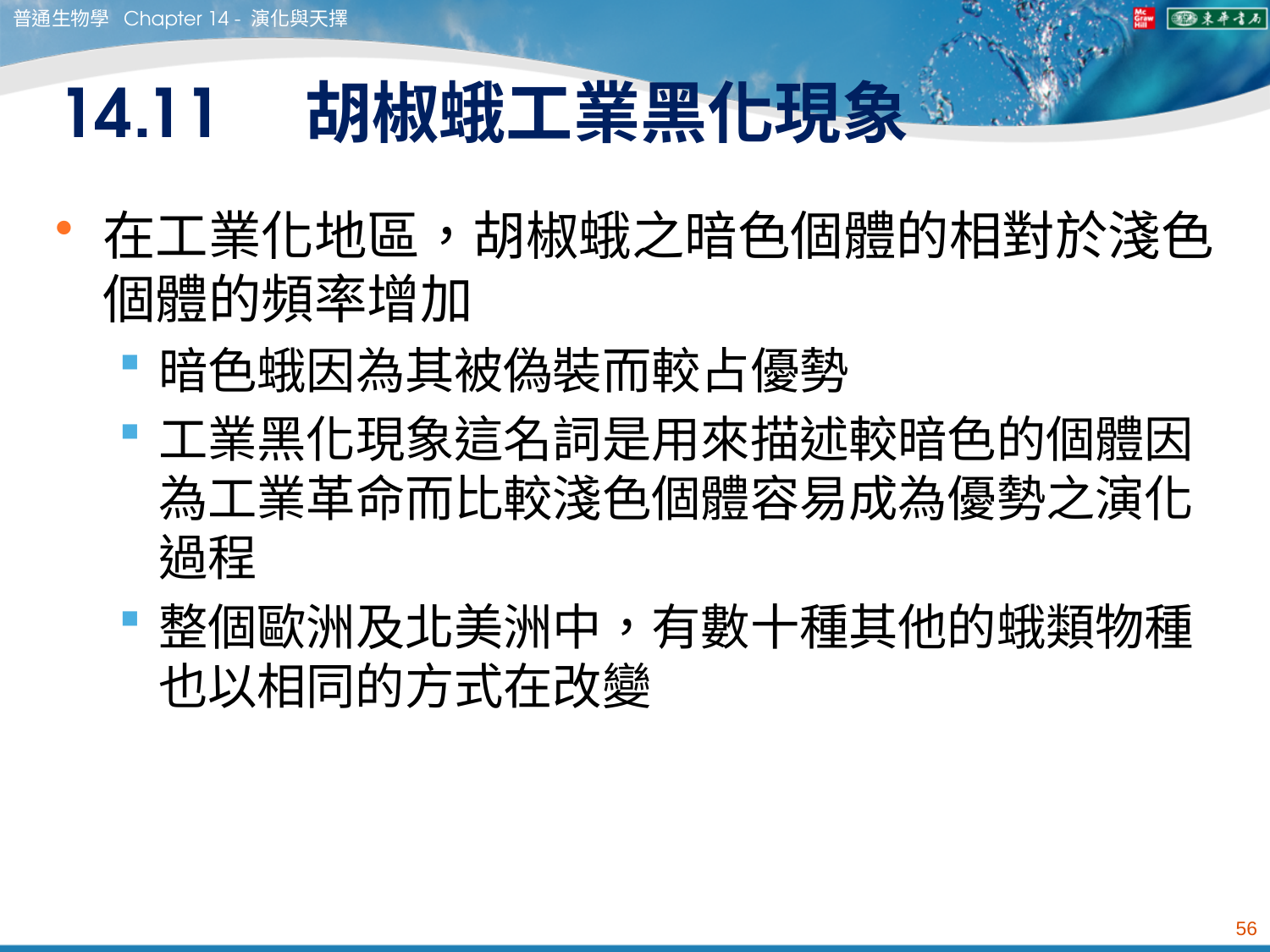

普通生物學  Chapter 14 - 演化與天擇
# 14.11　胡椒蛾工業黑化現象
在工業化地區，胡椒蛾之暗色個體的相對於淺色個體的頻率增加
暗色蛾因為其被偽裝而較占優勢
工業黑化現象這名詞是用來描述較暗色的個體因為工業革命而比較淺色個體容易成為優勢之演化過程
整個歐洲及北美洲中，有數十種其他的蛾類物種也以相同的方式在改變
56